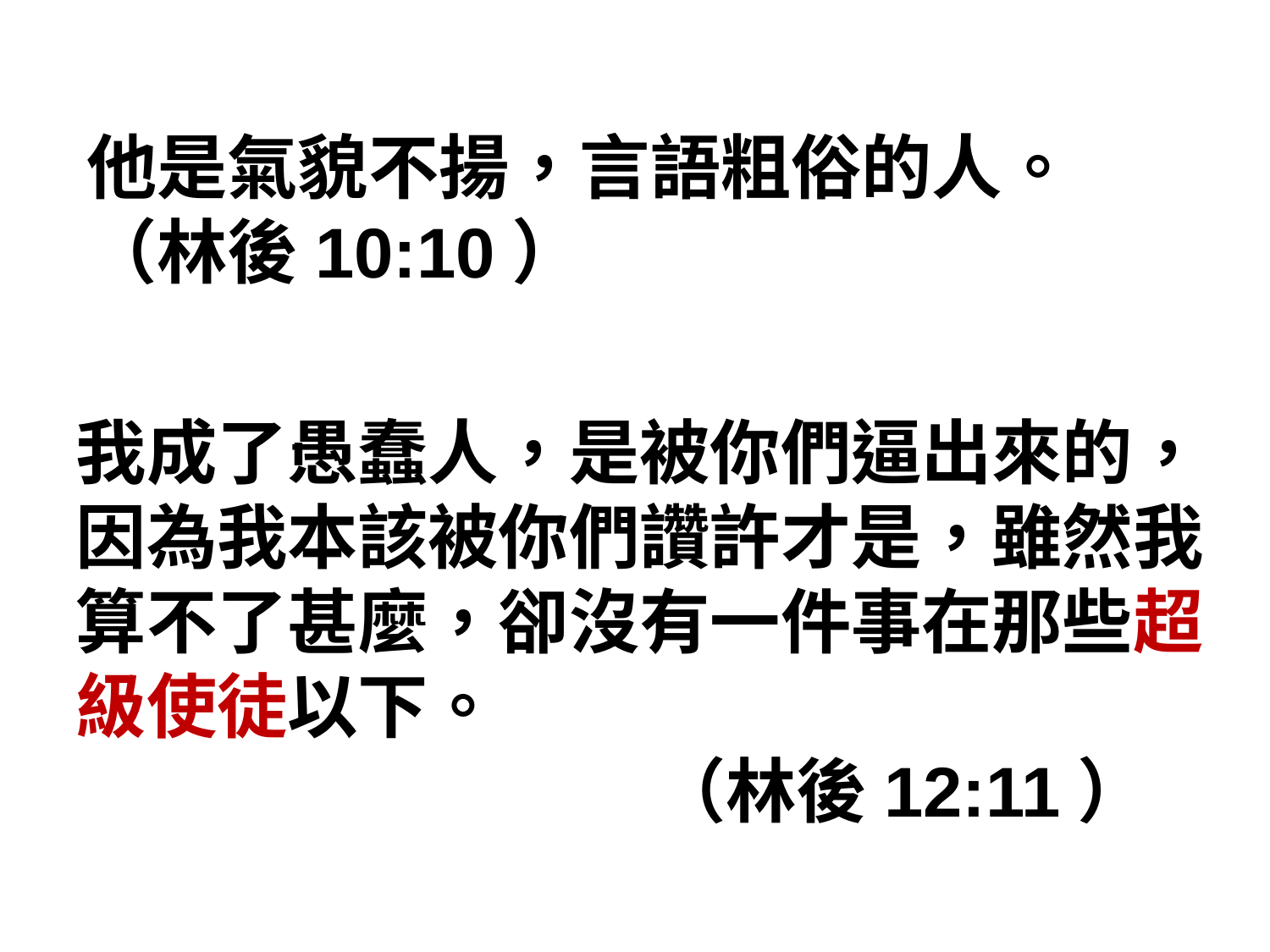

他是氣貌不揚，言語粗俗的人。（林後10:10）
我成了愚蠢人，是被你們逼出來的，因為我本該被你們讚許才是，雖然我算不了甚麼，卻沒有一件事在那些超級使徒以下。
                                   （林後12:11）